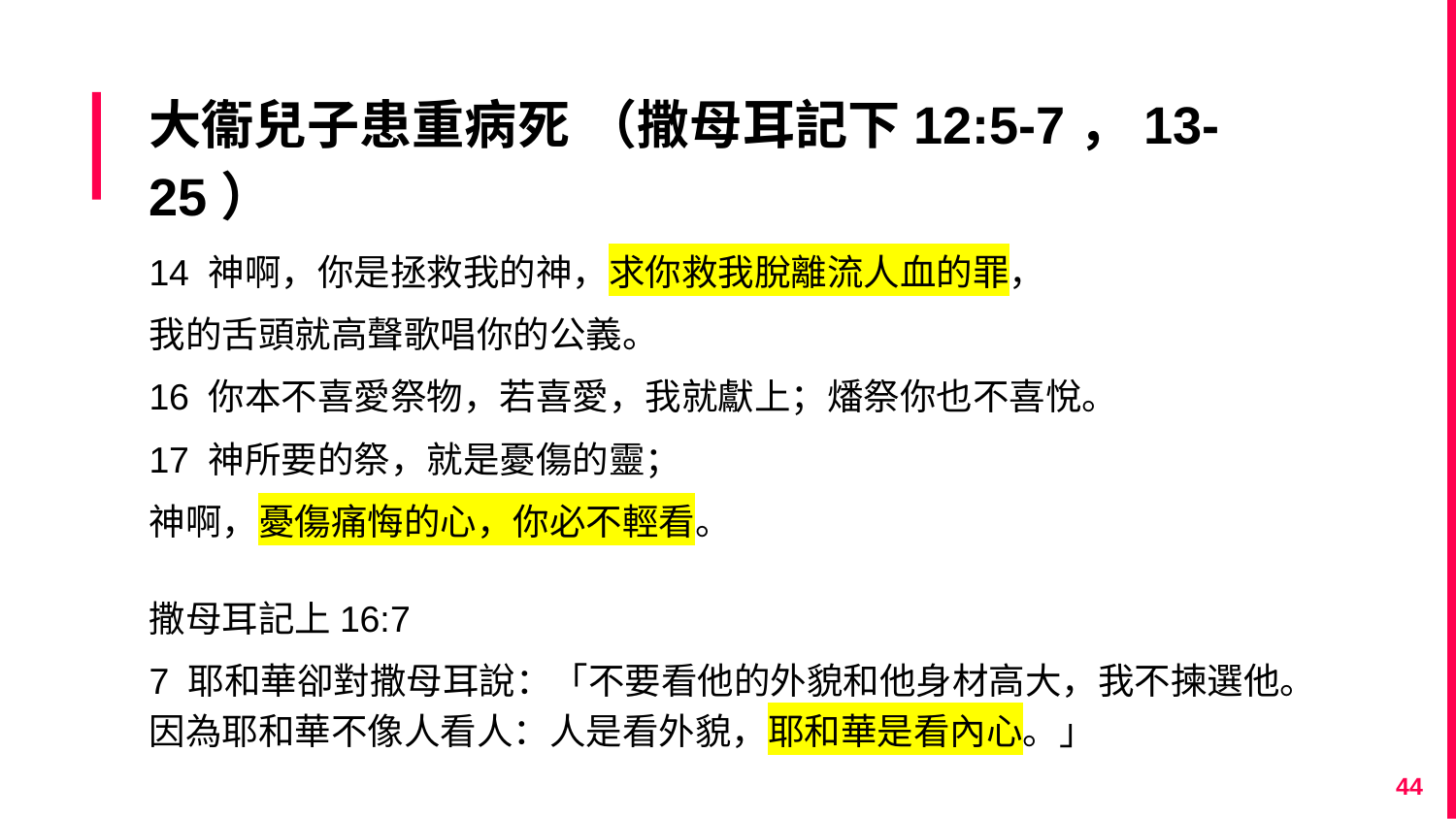

# 大衞兒子患重病死 （撒母耳記下12:5-7，13-25）
14 神啊，你是拯救我的神，求你救我脫離流人血的罪，
我的舌頭就高聲歌唱你的公義。
16 你本不喜愛祭物，若喜愛，我就獻上；燔祭你也不喜悅。
17 神所要的祭，就是憂傷的靈；
神啊，憂傷痛悔的心，你必不輕看。

撒母耳記上16:7
7 耶和華卻對撒母耳說：「不要看他的外貌和他身材高大，我不揀選他。因為耶和華不像人看人：人是看外貌，耶和華是看內心。」

44